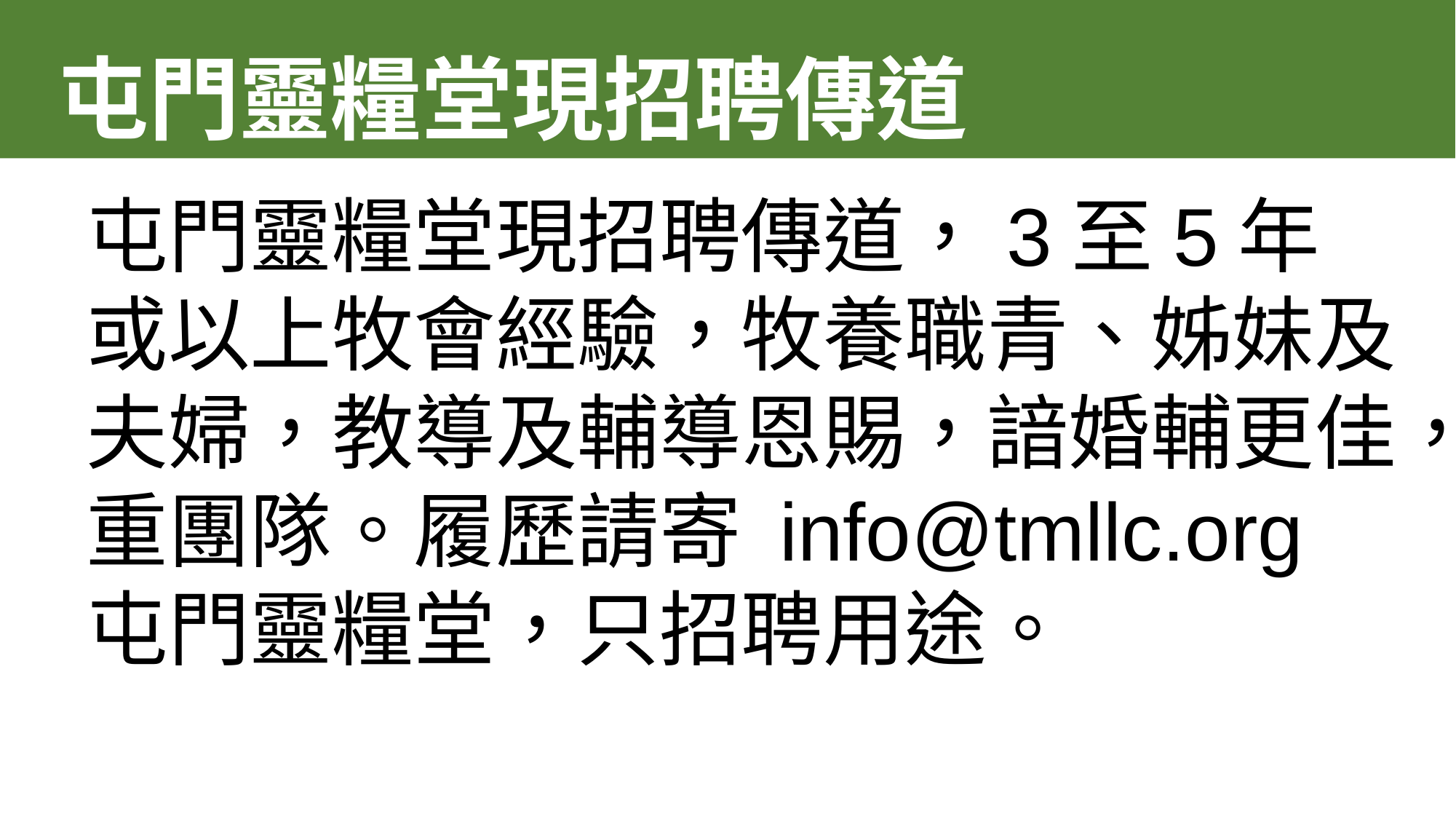

屯門靈糧堂現招聘傳道
屯門靈糧堂現招聘傳道，3至5年或以上牧會經驗，牧養職青、姊妹及夫婦，教導及輔導恩賜，諳婚輔更佳，重團隊。履歷請寄 info@tmllc.org 屯門靈糧堂，只招聘用途。